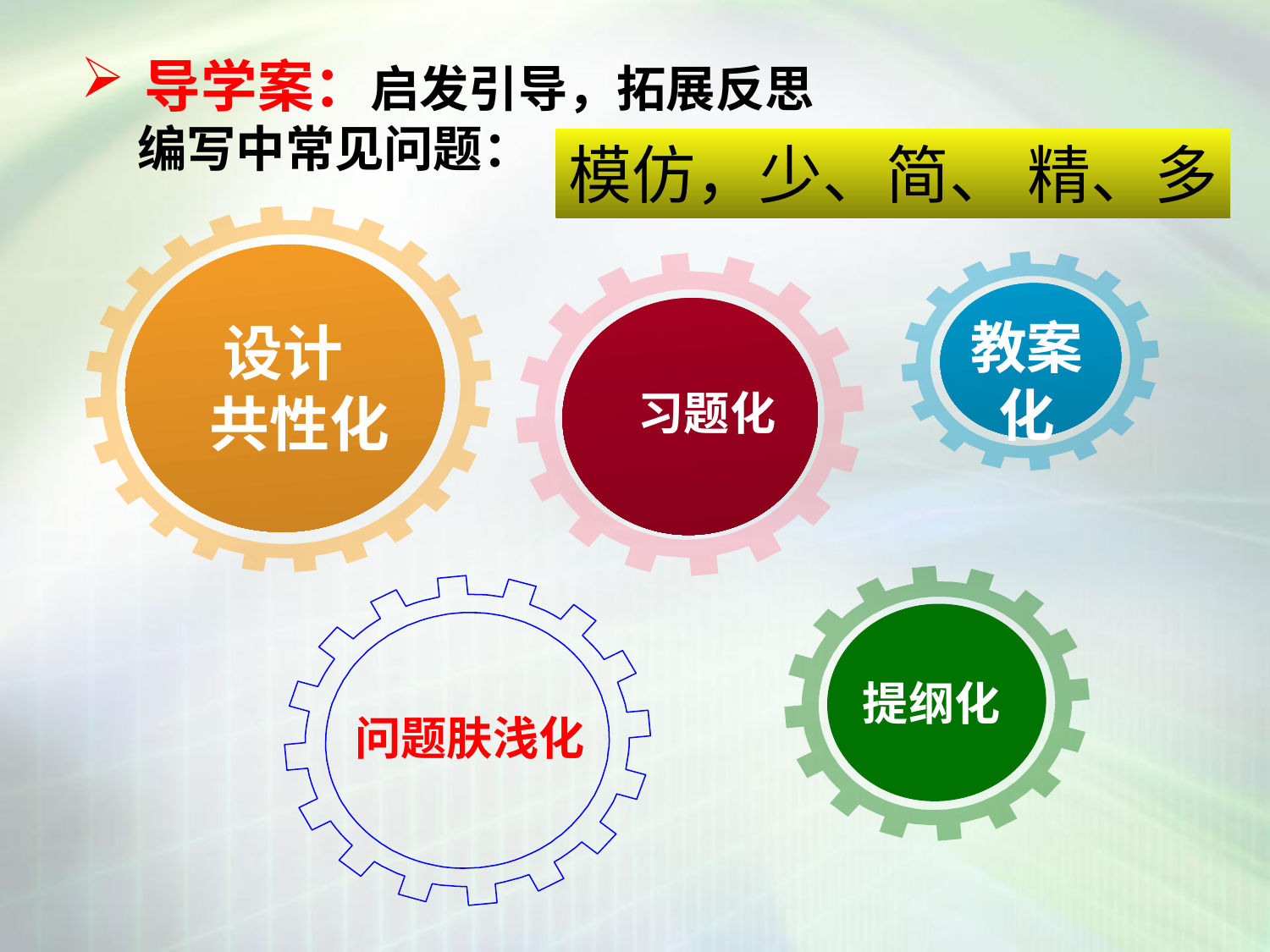

导学案：启发引导，拓展反思
    编写中常见问题：
模仿，少、简、 精、多

    设计
   共性化

教案化

     习题化

提纲化

问题肤浅化